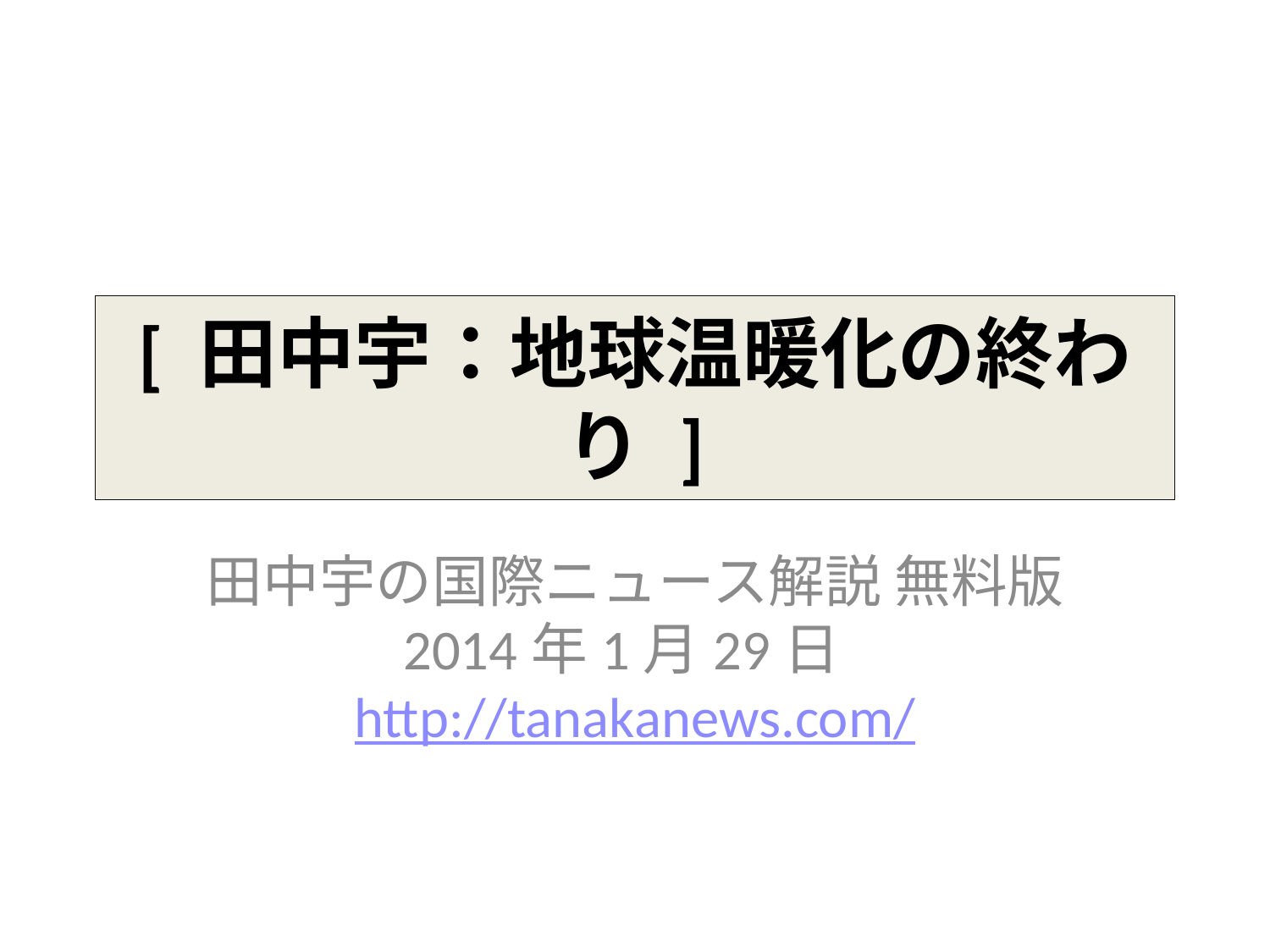

# [ 田中宇：地球温暖化の終わり ]
田中宇の国際ニュース解説 無料版 2014年1月29日 http://tanakanews.com/